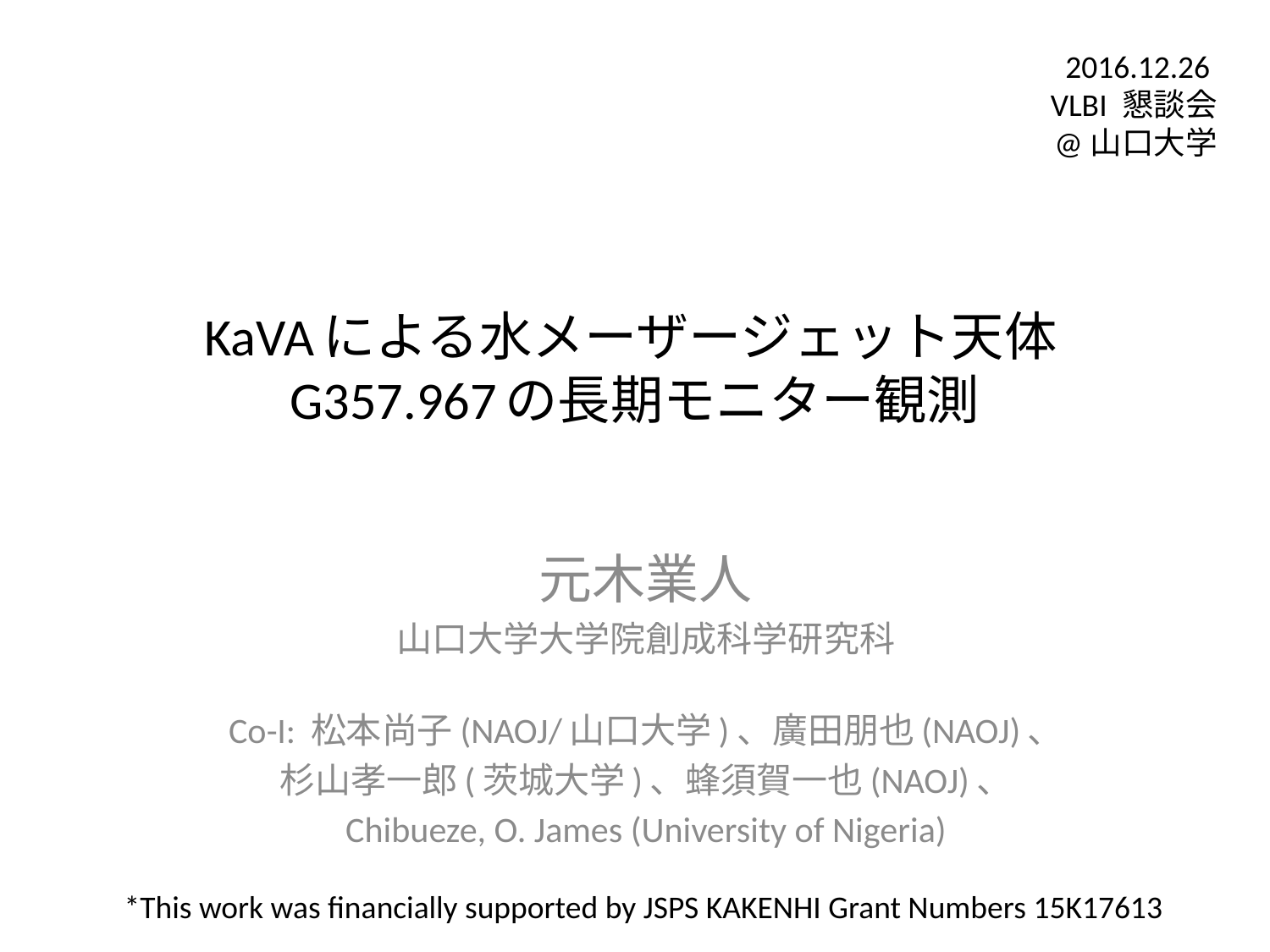

2016.12.26
VLBI 懇談会
@山口大学
# KaVAによる水メーザージェット天体G357.967の⻑期モニター観測
元木業人
山口大学大学院創成科学研究科

Co-I: 松本尚子(NAOJ/山口大学)、廣田朋也(NAOJ)、
杉山孝一郎(茨城大学)、蜂須賀一也(NAOJ)、
Chibueze, O. James (University of Nigeria)
*This work was financially supported by JSPS KAKENHI Grant Numbers 15K17613